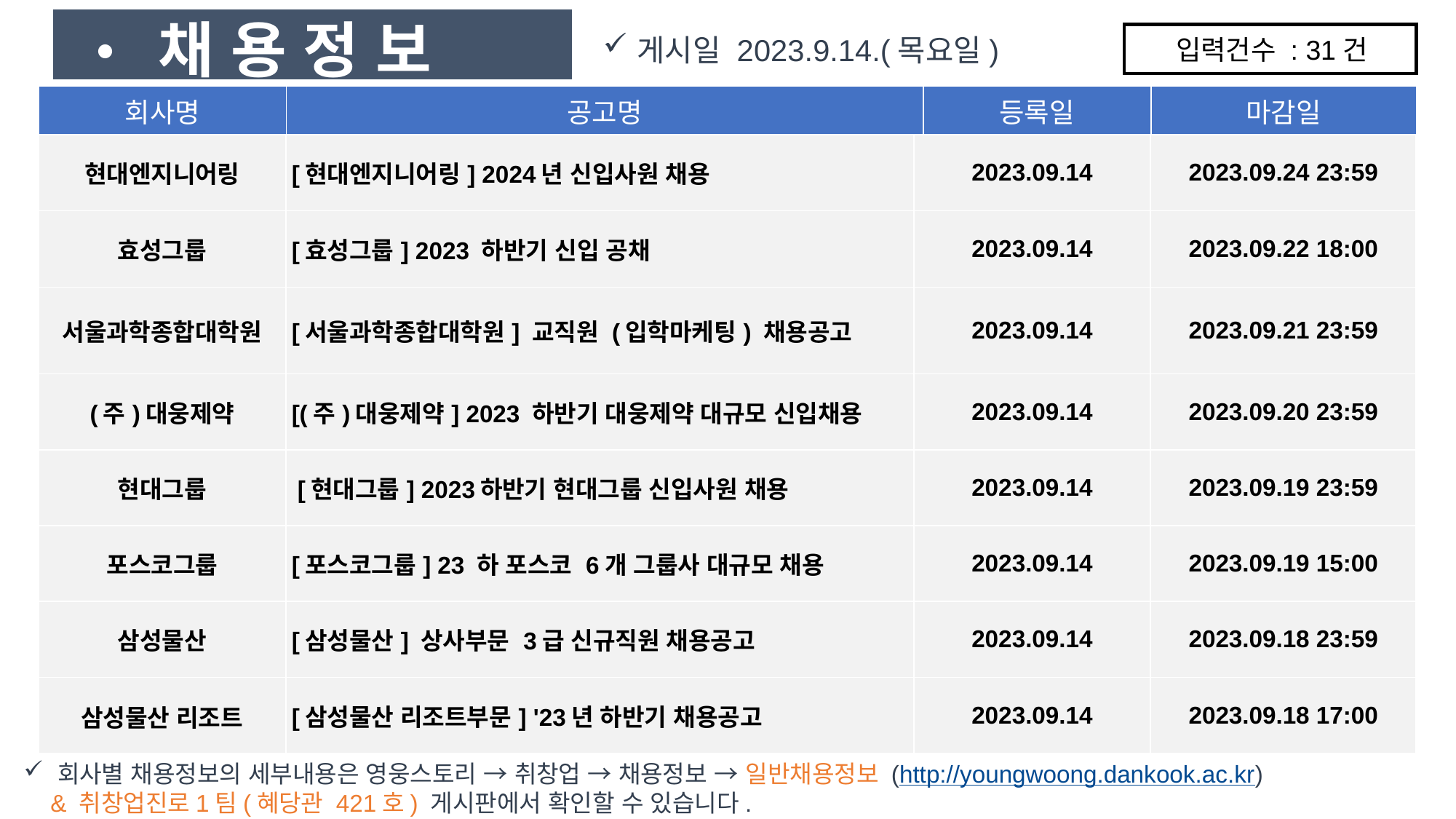

• 채 용 정 보

게시일 2023.9.14.(목요일)
입력건수 : 31건
| 회사명 | 공고명 | 등록일 | 마감일 |
| --- | --- | --- | --- |

| 현대엔지니어링 | [현대엔지니어링] 2024년 신입사원 채용 | 2023.09.14 | 2023.09.24 23:59 |
| --- | --- | --- | --- |
| 효성그룹 | [효성그룹] 2023 하반기 신입 공채 | 2023.09.14 | 2023.09.22 18:00 |
| 서울과학종합대학원 | [서울과학종합대학원] 교직원 (입학마케팅) 채용공고 | 2023.09.14 | 2023.09.21 23:59 |
| (주)대웅제약 | [(주)대웅제약] 2023 하반기 대웅제약 대규모 신입채용 | 2023.09.14 | 2023.09.20 23:59 |
| 현대그룹 | [현대그룹] 2023하반기 현대그룹 신입사원 채용 | 2023.09.14 | 2023.09.19 23:59 |
| 포스코그룹 | [포스코그룹] 23 하 포스코 6개 그룹사 대규모 채용 | 2023.09.14 | 2023.09.19 15:00 |
| 삼성물산 | [삼성물산] 상사부문 3급 신규직원 채용공고 | 2023.09.14 | 2023.09.18 23:59 |
| 삼성물산 리조트 | [삼성물산 리조트부문] '23년 하반기 채용공고 | 2023.09.14 | 2023.09.18 17:00 |

회사별 채용정보의 세부내용은 영웅스토리 → 취창업 → 채용정보 → 일반채용정보 (http://youngwoong.dankook.ac.kr)
    & 취창업진로1팀(혜당관 421호) 게시판에서 확인할 수 있습니다.